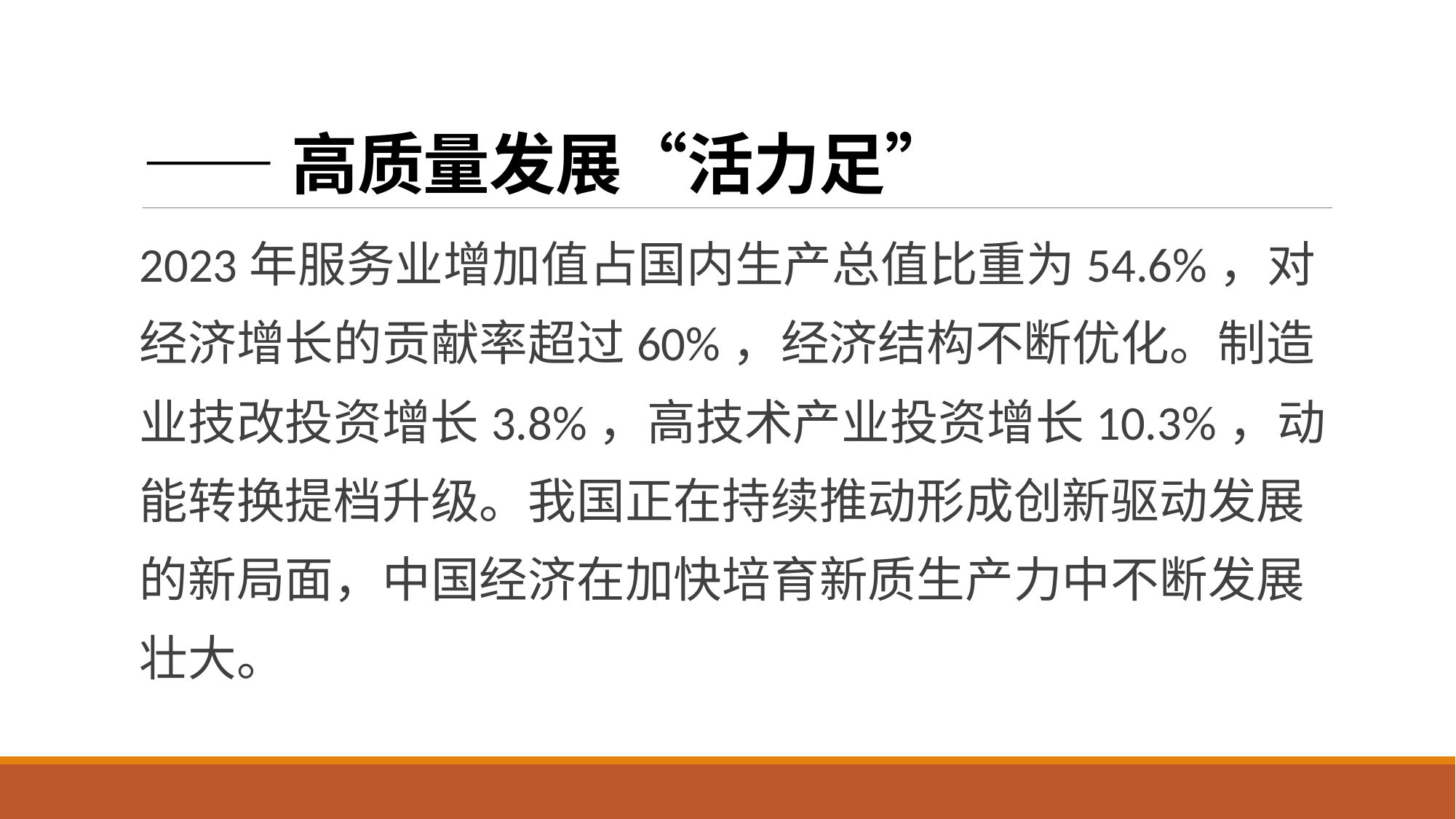

# ——高质量发展“活力足”
2023年服务业增加值占国内生产总值比重为54.6%，对经济增长的贡献率超过60%，经济结构不断优化。制造业技改投资增长3.8%，高技术产业投资增长10.3%，动能转换提档升级。我国正在持续推动形成创新驱动发展的新局面，中国经济在加快培育新质生产力中不断发展壮大。